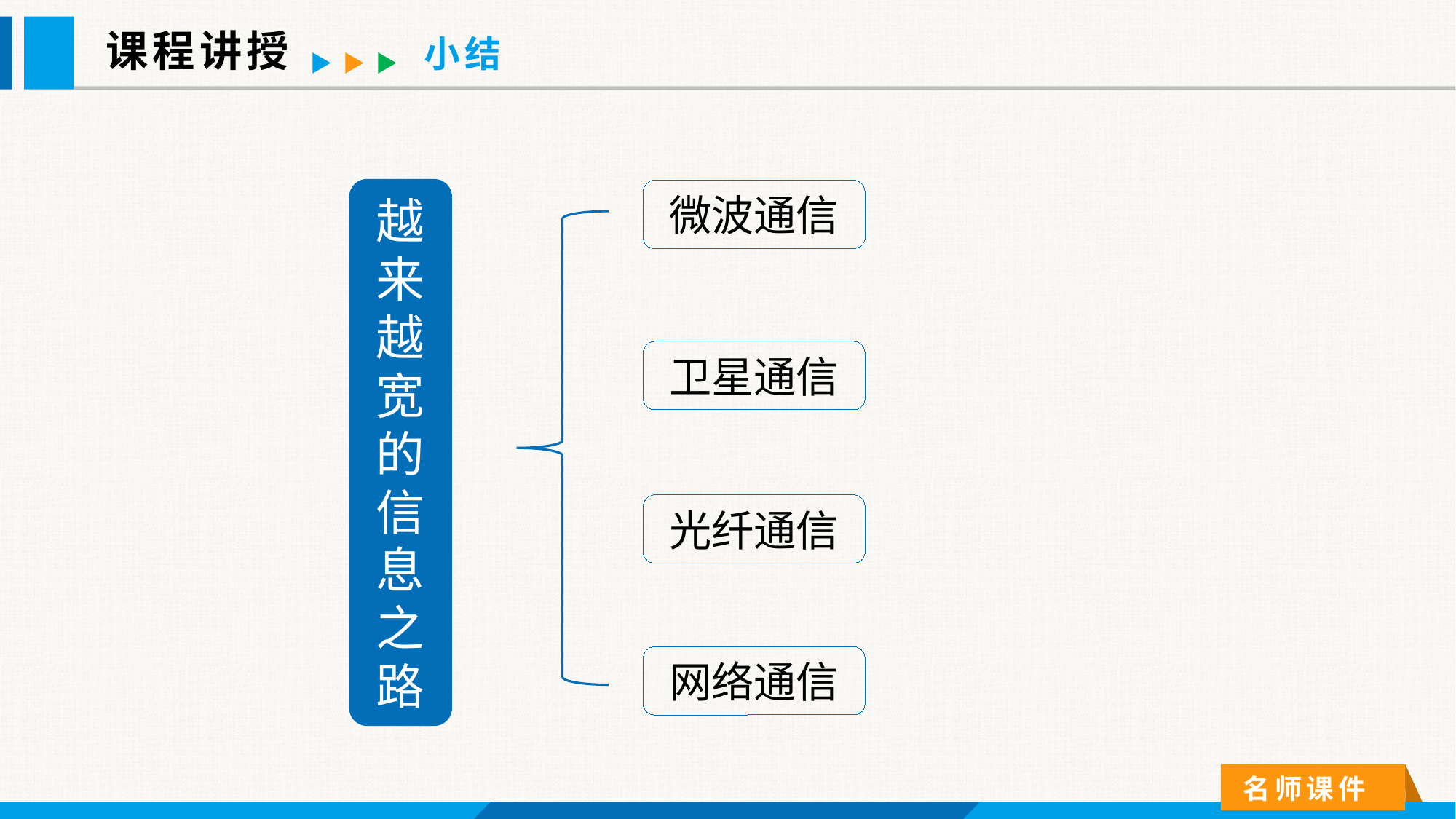

课程讲授
小结

越来越宽的信息之路
微波通信

卫星通信
光纤通信
网络通信